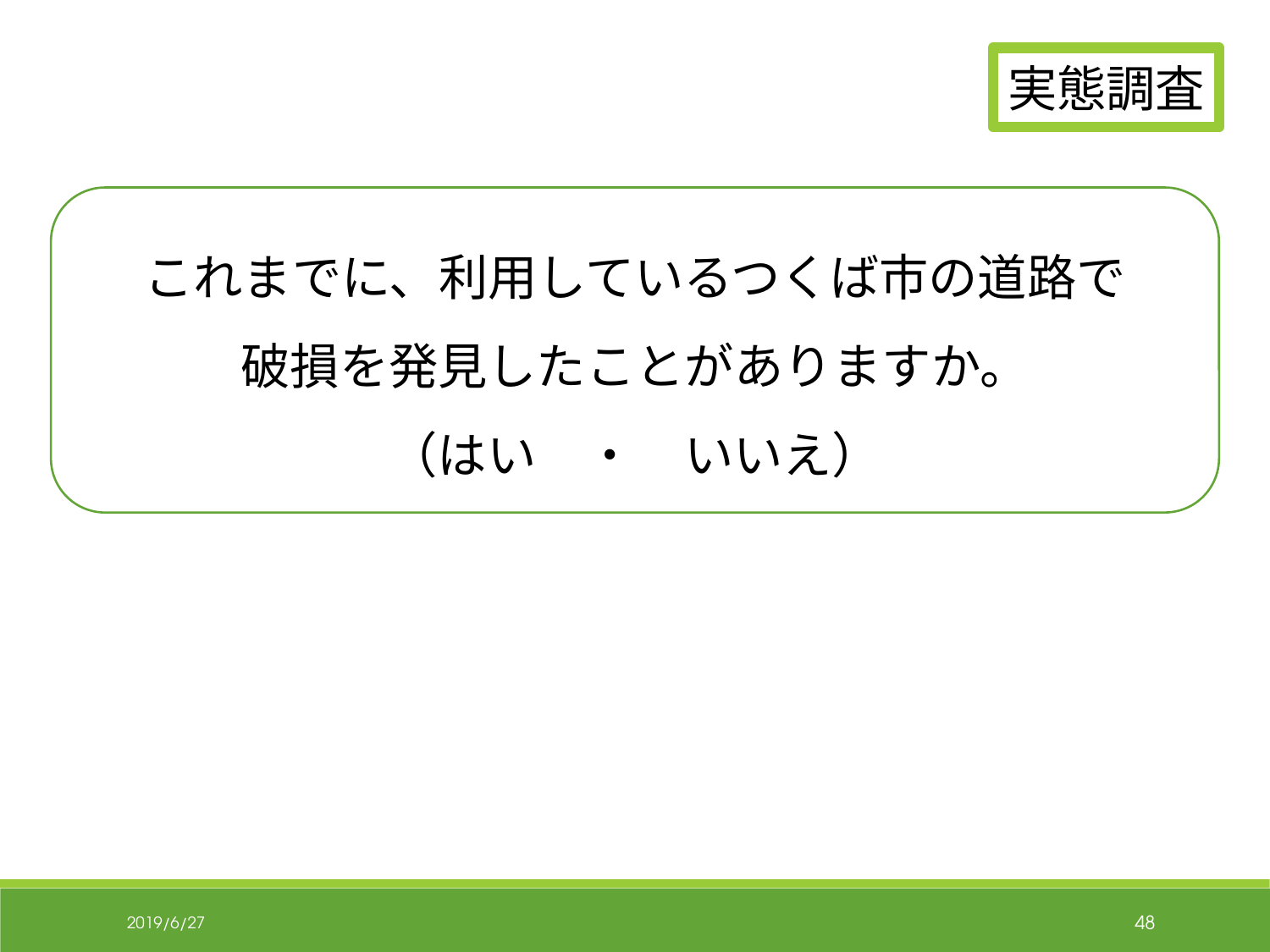

### Chart: 破損を発見した経験

| Category |
|---|
実態調査
これまでに、利用しているつくば市の道路で
破損を発見したことがありますか。
（はい　・　いいえ）
2019/6/27
48